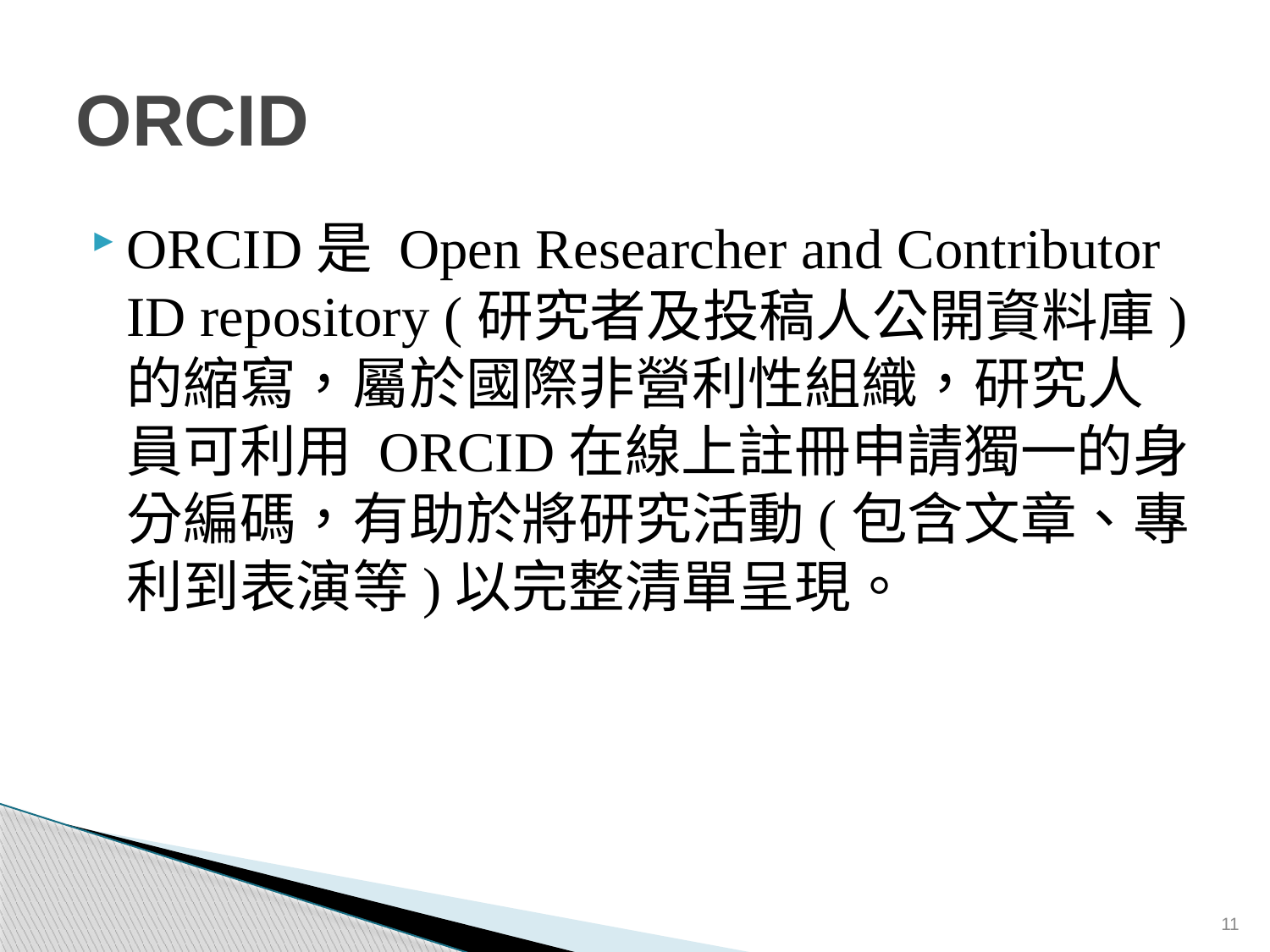

# ORCID
ORCID是 Open Researcher and Contributor ID repository (研究者及投稿人公開資料庫)的縮寫，屬於國際非營利性組織，研究人員可利用 ORCID在線上註冊申請獨一的身分編碼，有助於將研究活動(包含文章、專利到表演等)以完整清單呈現。
11